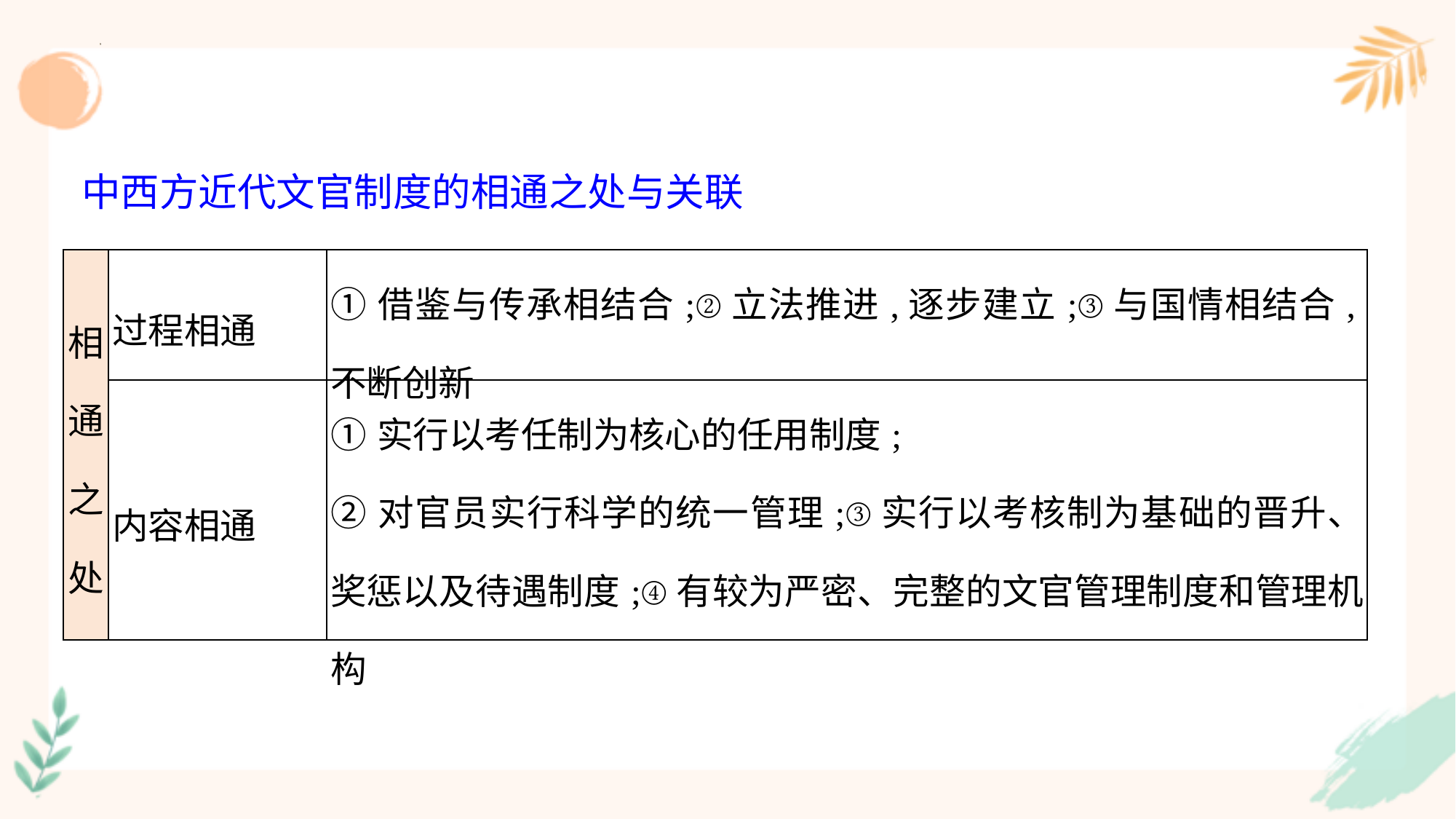

中西方近代文官制度的相通之处与关联
| 相 通 之 处 | 过程相通 | ①借鉴与传承相结合;②立法推进,逐步建立;③与国情相结合,不断创新 |
| --- | --- | --- |
|  | 内容相通 | ①实行以考任制为核心的任用制度; ②对官员实行科学的统一管理;③实行以考核制为基础的晋升、奖惩以及待遇制度;④有较为严密、完整的文官管理制度和管理机构 |